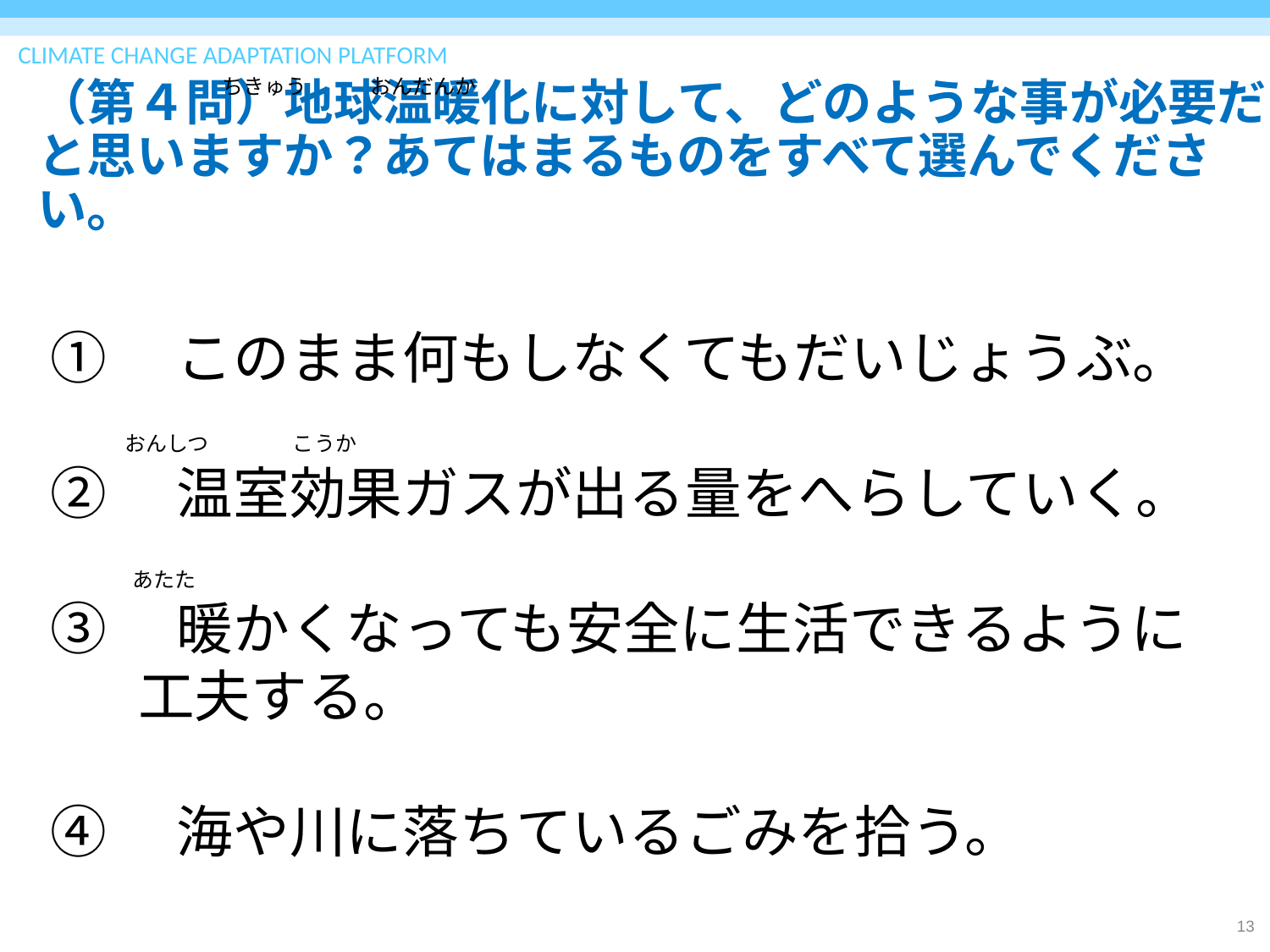

# （第４問）地球温暖化に対して、どのような事が必要だと思いますか？あてはまるものをすべて選んでください。
ちきゅう　　　おんだんか
①　このまま何もしなくてもだいじょうぶ。

②　温室効果ガスが出る量をへらしていく。

③　暖かくなっても安全に生活できるように工夫する。

④　海や川に落ちているごみを拾う。
おんしつ　　　　こうか
あたた
13